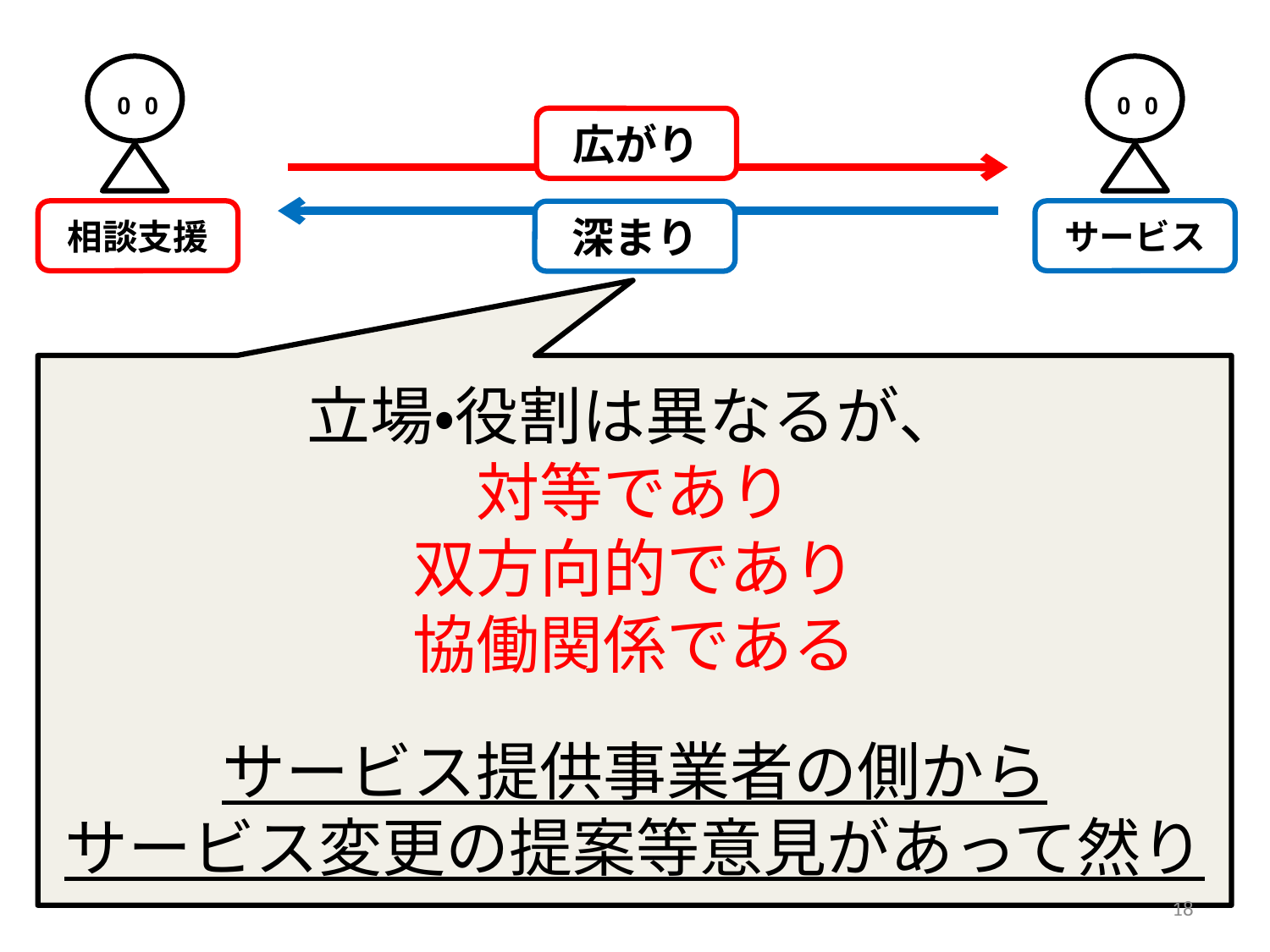

0  0
0  0
広がり

相談支援
サービス
深まり
立場・役割は異なるが、
対等であり
双方向的であり
協働関係である

サービス提供事業者の側から
サービス変更の提案等意見があって然り
18